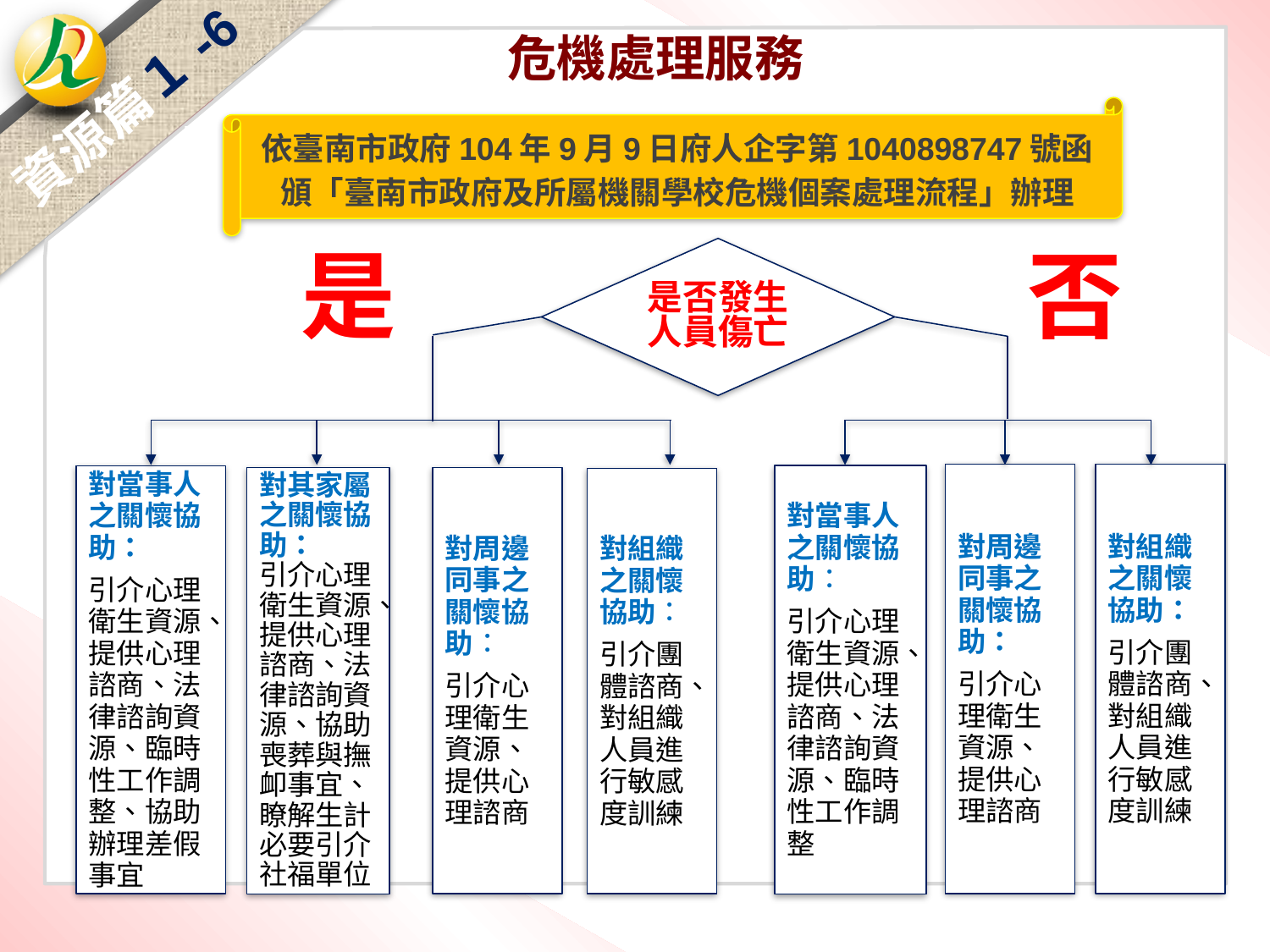

危機處理服務
資源篇１-6
依臺南市政府104年9月9日府人企字第1040898747號函頒「臺南市政府及所屬機關學校危機個案處理流程」辦理

是
否
是否發生人員傷亡
對周邊同事之關懷協助：
引介心理衛生資源、提供心理諮商
對組織之關懷協助：
引介團體諮商、對組織人員進行敏感度訓練
對當事人之關懷協助：
引介心理衛生資源、提供心理諮商、法律諮詢資源、臨時性工作調整
對周邊同事之關懷協助：
引介心理衛生資源、提供心理諮商
對組織之關懷協助：
引介團體諮商、對組織人員進行敏感度訓練
對當事人之關懷協助：
引介心理衛生資源、提供心理諮商、法律諮詢資源、臨時性工作調整、協助辦理差假事宜
對其家屬之關懷協助：
引介心理衛生資源、提供心理諮商、法律諮詢資源、協助喪葬與撫卹事宜、瞭解生計必要引介社福單位